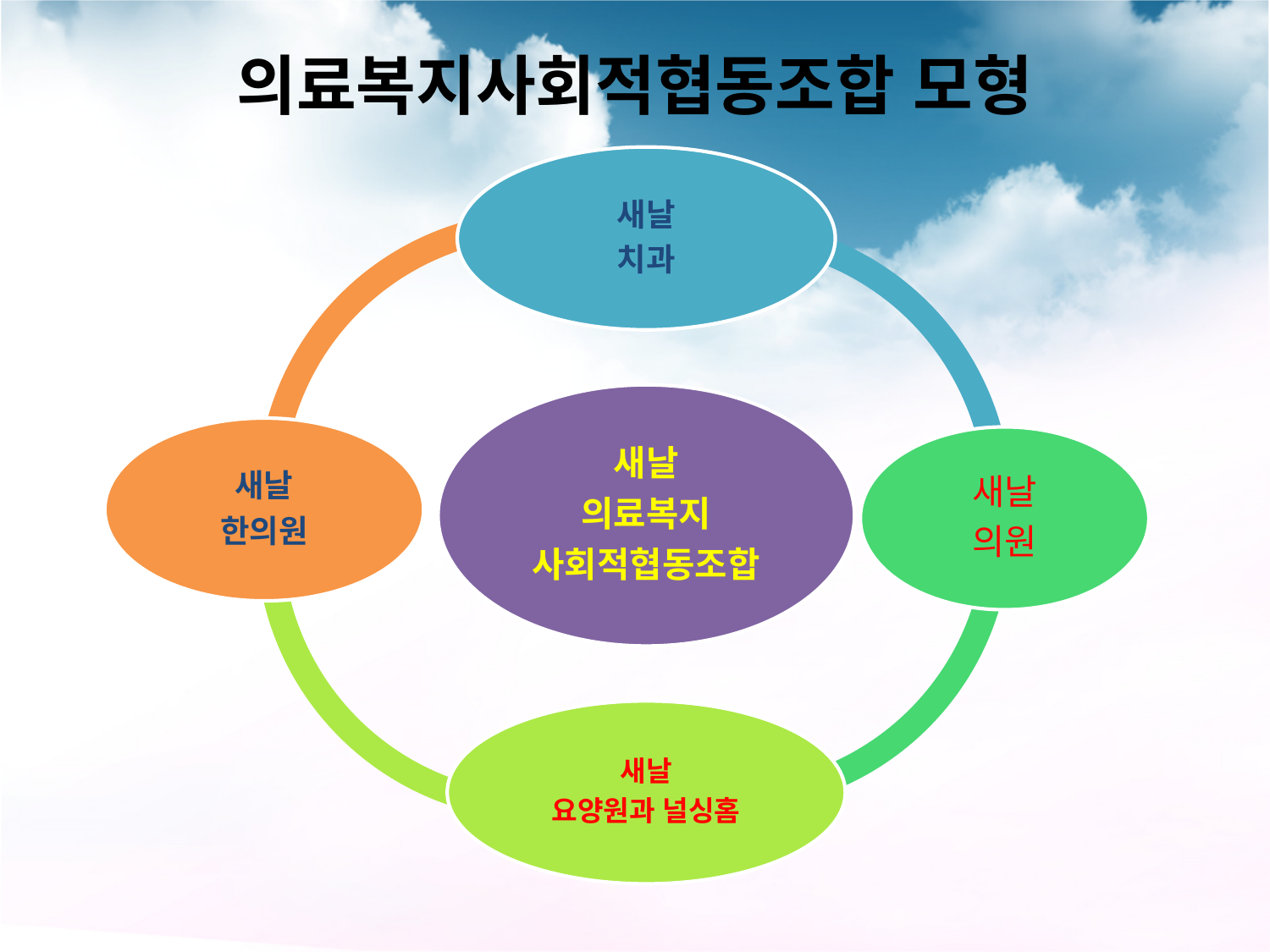

# 의료복지사회적협동조합 모형
새날
의료복지
사회적협동조합
새날
치과
새날
의원
새날
요양원과 널싱홈
새날
한의원